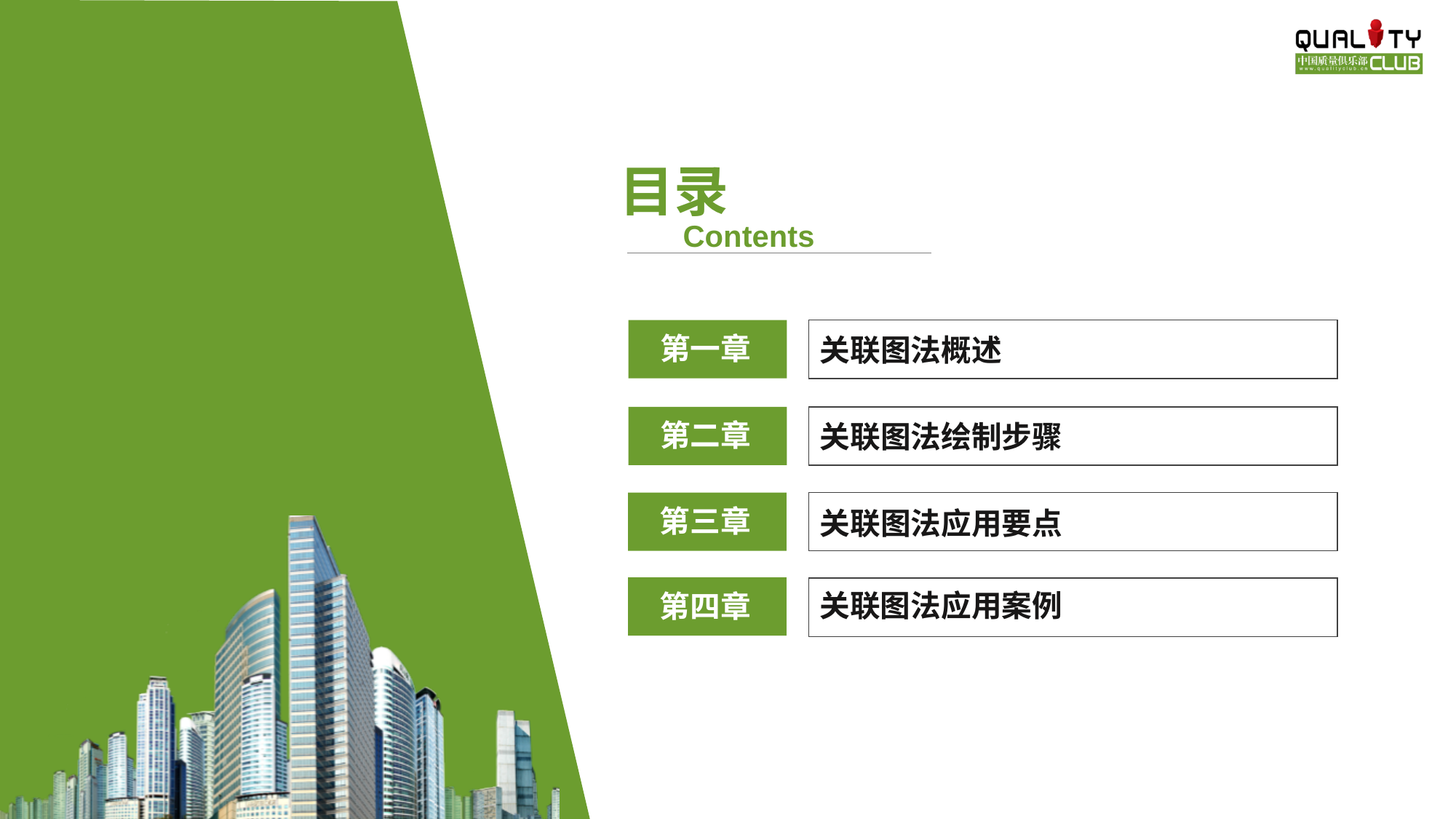

目录
Contents

第一章
关联图法概述

第二章
关联图法绘制步骤

第三章
关联图法应用要点

关联图法应用案例
第四章